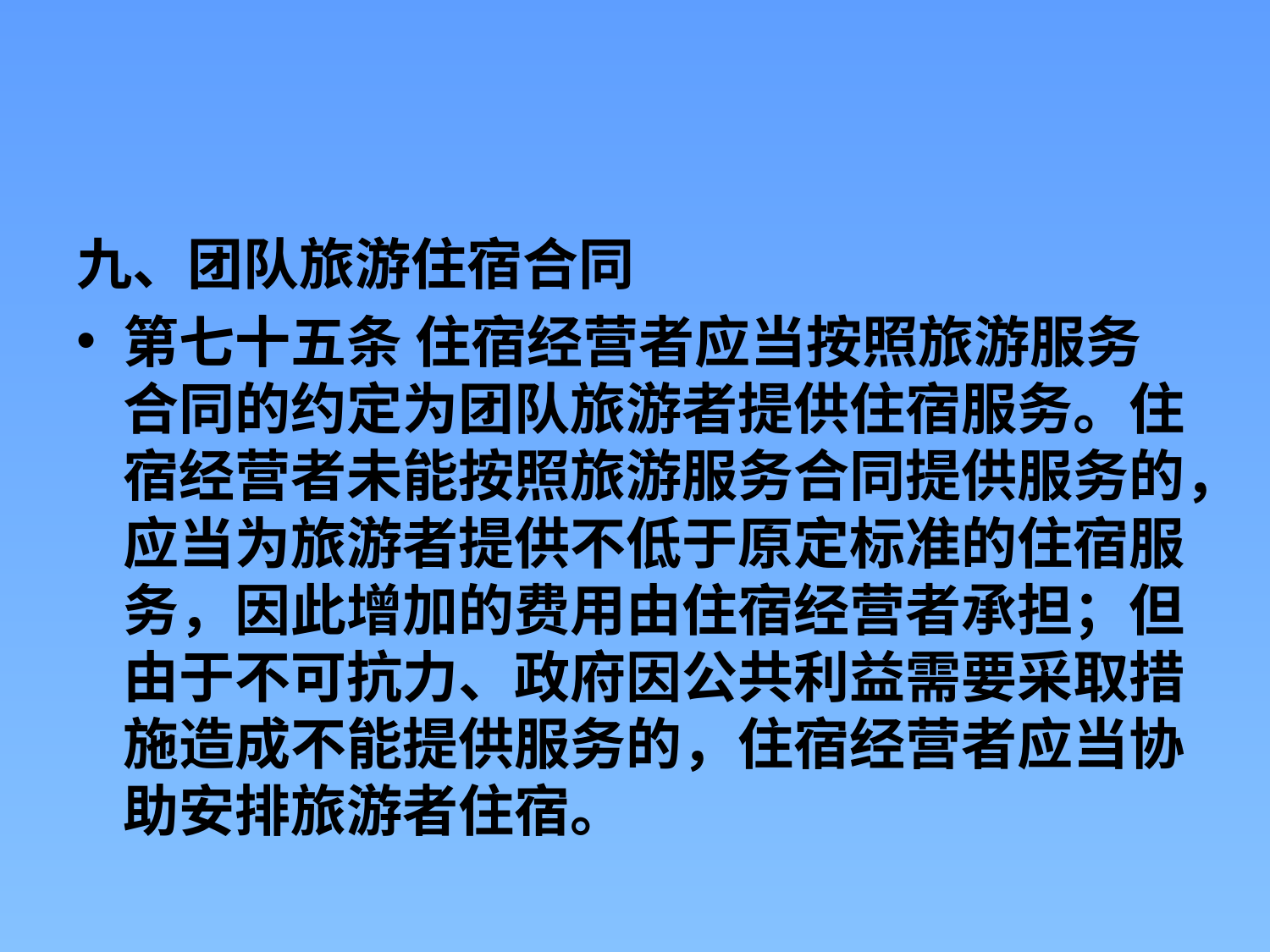

#
九、团队旅游住宿合同
第七十五条 住宿经营者应当按照旅游服务合同的约定为团队旅游者提供住宿服务。住宿经营者未能按照旅游服务合同提供服务的，应当为旅游者提供不低于原定标准的住宿服务，因此增加的费用由住宿经营者承担；但由于不可抗力、政府因公共利益需要采取措施造成不能提供服务的，住宿经营者应当协助安排旅游者住宿。